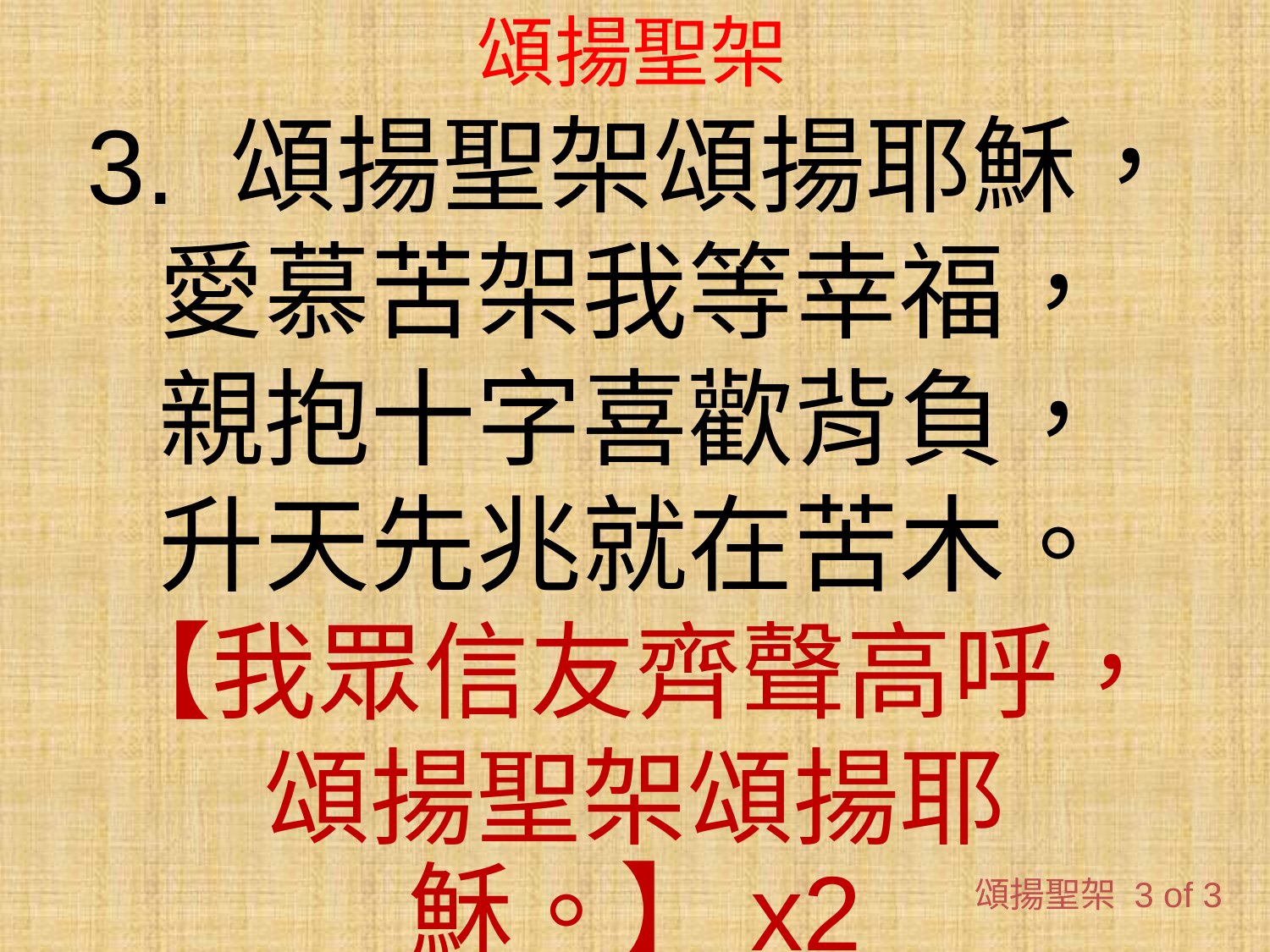

# 頌揚聖架
3. 頌揚聖架頌揚耶穌，
愛慕苦架我等幸福，
親抱十字喜歡背負，
升天先兆就在苦木。
【我眾信友齊聲高呼，
頌揚聖架頌揚耶穌。】x2
頌揚聖架 3 of 3